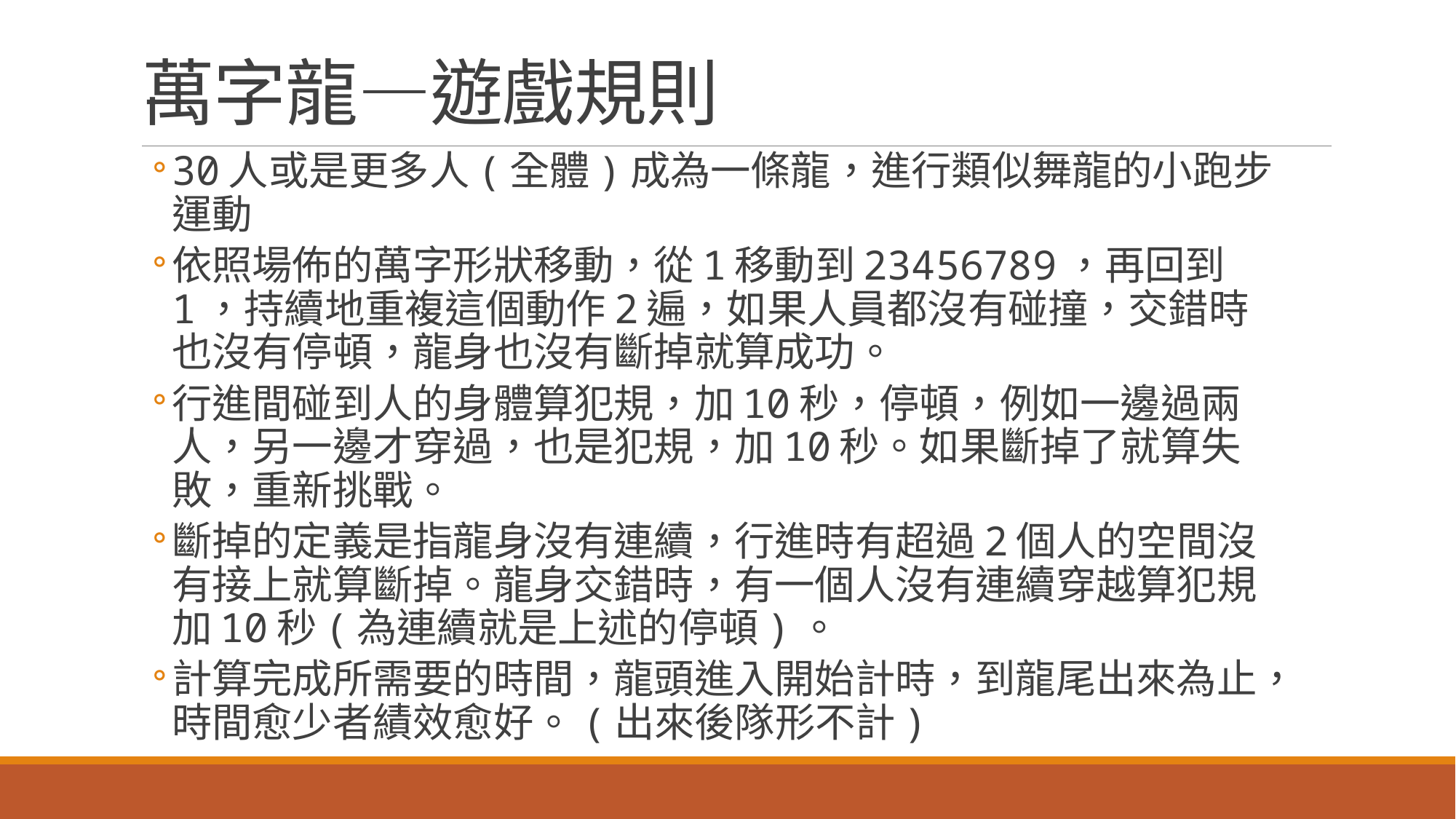

# 萬字龍—遊戲規則
30人或是更多人(全體)成為一條龍，進行類似舞龍的小跑步運動
依照場佈的萬字形狀移動，從1移動到23456789，再回到1，持續地重複這個動作2遍，如果人員都沒有碰撞，交錯時也沒有停頓，龍身也沒有斷掉就算成功。
行進間碰到人的身體算犯規，加10秒，停頓，例如一邊過兩人，另一邊才穿過，也是犯規，加10秒。如果斷掉了就算失敗，重新挑戰。
斷掉的定義是指龍身沒有連續，行進時有超過2個人的空間沒有接上就算斷掉。龍身交錯時，有一個人沒有連續穿越算犯規加10秒(為連續就是上述的停頓)。
計算完成所需要的時間，龍頭進入開始計時，到龍尾出來為止，時間愈少者績效愈好。(出來後隊形不計)